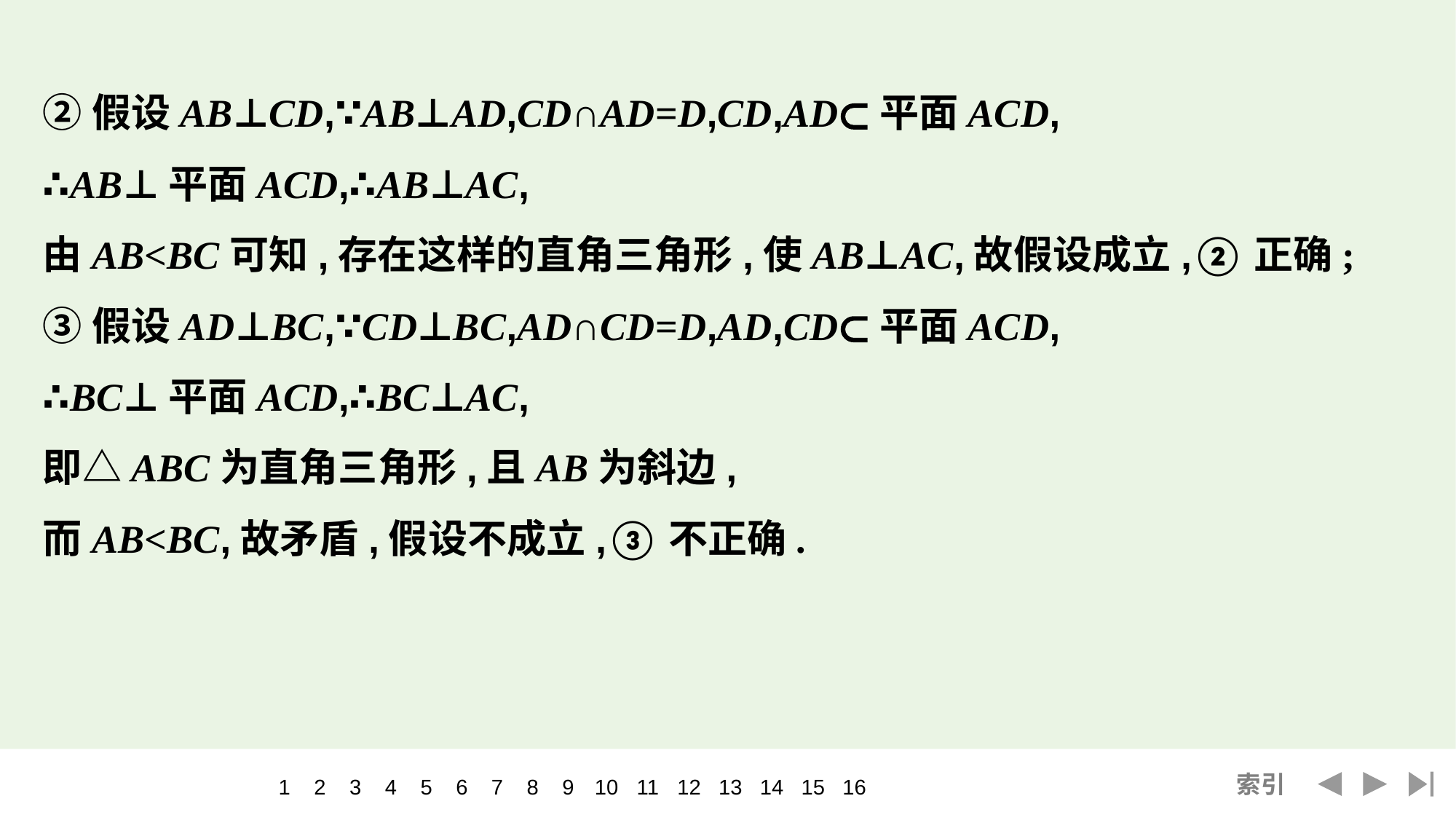

②假设AB⊥CD,∵AB⊥AD,CD∩AD=D,CD,AD⊂平面ACD,
∴AB⊥平面ACD,∴AB⊥AC,
由AB<BC可知,存在这样的直角三角形,使AB⊥AC,故假设成立,②正确;
③假设AD⊥BC,∵CD⊥BC,AD∩CD=D,AD,CD⊂平面ACD,
∴BC⊥平面ACD,∴BC⊥AC,
即△ABC为直角三角形,且AB为斜边,
而AB<BC,故矛盾,假设不成立,③不正确.